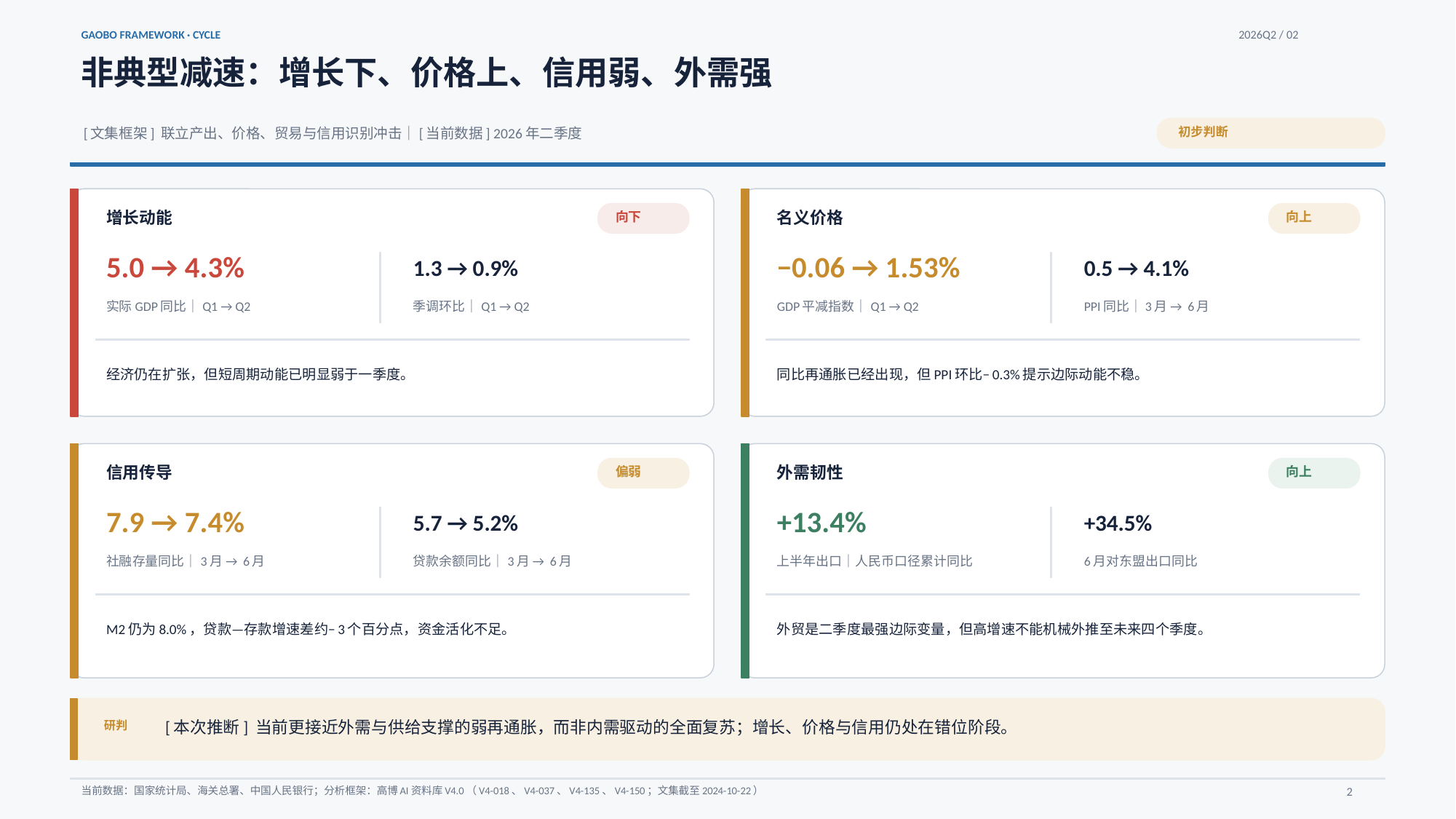

GAOBO FRAMEWORK · CYCLE
2026Q2 / 02
非典型减速：增长下、价格上、信用弱、外需强

初步判断
[文集框架] 联立产出、价格、贸易与信用识别冲击｜[当前数据] 2026年二季度

向下
向上
增长动能
名义价格
5.0 → 4.3%
−0.06 → 1.53%

1.3 → 0.9%
0.5 → 4.1%
实际GDP同比｜Q1 → Q2
季调环比｜Q1 → Q2
GDP平减指数｜Q1 → Q2
PPI同比｜3月 → 6月

经济仍在扩张，但短周期动能已明显弱于一季度。
同比再通胀已经出现，但PPI环比−0.3%提示边际动能不稳。

偏弱
向上
信用传导
外需韧性
7.9 → 7.4%
+13.4%

5.7 → 5.2%
+34.5%
社融存量同比｜3月 → 6月
贷款余额同比｜3月 → 6月
上半年出口｜人民币口径累计同比
6月对东盟出口同比

M2仍为8.0%，贷款—存款增速差约−3个百分点，资金活化不足。
外贸是二季度最强边际变量，但高增速不能机械外推至未来四个季度。

[本次推断] 当前更接近外需与供给支撑的弱再通胀，而非内需驱动的全面复苏；增长、价格与信用仍处在错位阶段。
研判

当前数据：国家统计局、海关总署、中国人民银行；分析框架：高博AI资料库V4.0（V4-018、V4-037、V4-135、V4-150；文集截至2024-10-22）
2